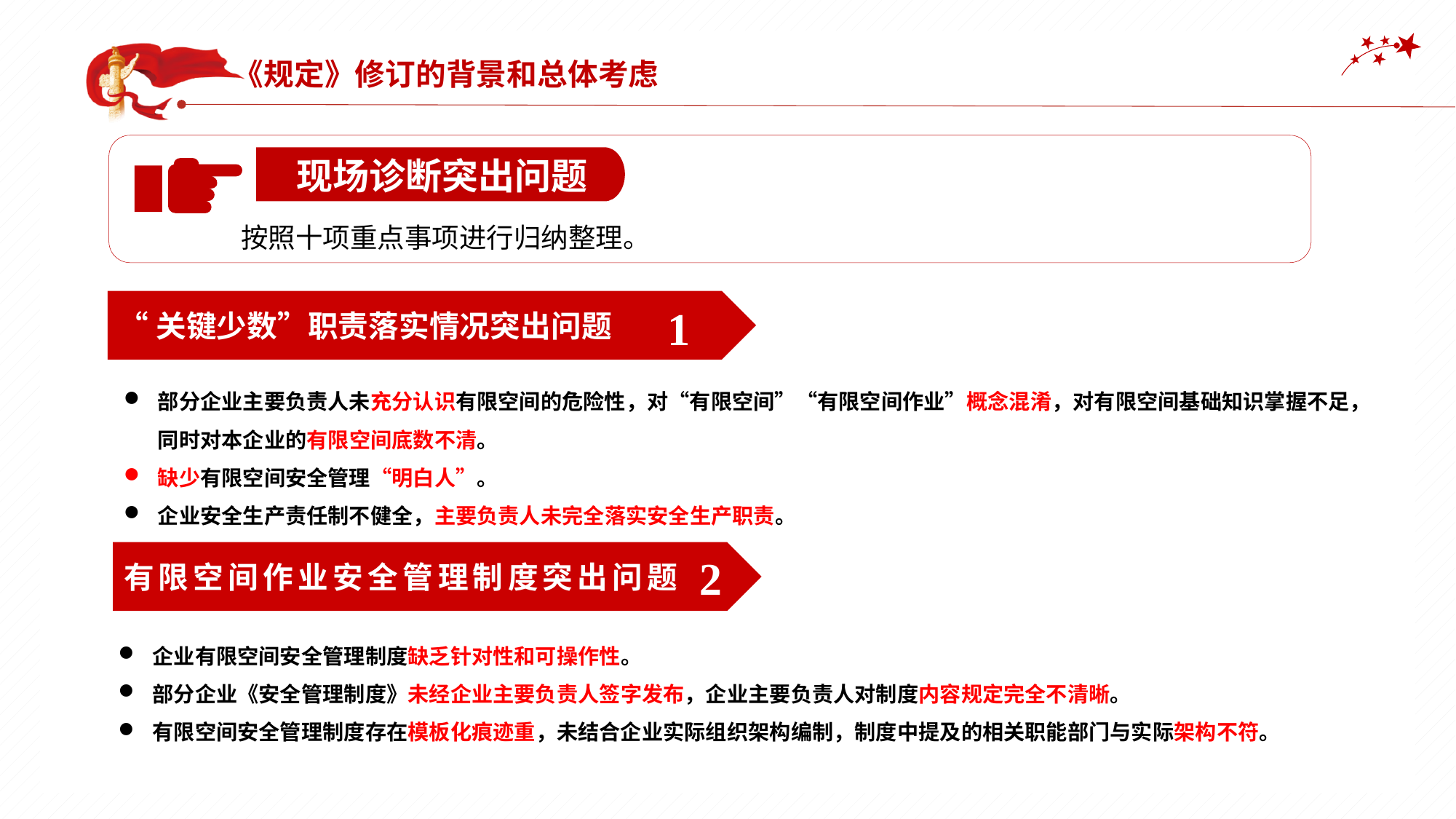

《规定》修订的背景和总体考虑

现场诊断突出问题

按照十项重点事项进行归纳整理。
“关键少数”职责落实情况突出问题
1
部分企业主要负责人未充分认识有限空间的危险性，对“有限空间”“有限空间作业”概念混淆，对有限空间基础知识掌握不足，同时对本企业的有限空间底数不清。
缺少有限空间安全管理“明白人”。
企业安全生产责任制不健全，主要负责人未完全落实安全生产职责。
有限空间作业安全管理制度突出问题
2
企业有限空间安全管理制度缺乏针对性和可操作性。
部分企业《安全管理制度》未经企业主要负责人签字发布，企业主要负责人对制度内容规定完全不清晰。
有限空间安全管理制度存在模板化痕迹重，未结合企业实际组织架构编制，制度中提及的相关职能部门与实际架构不符。